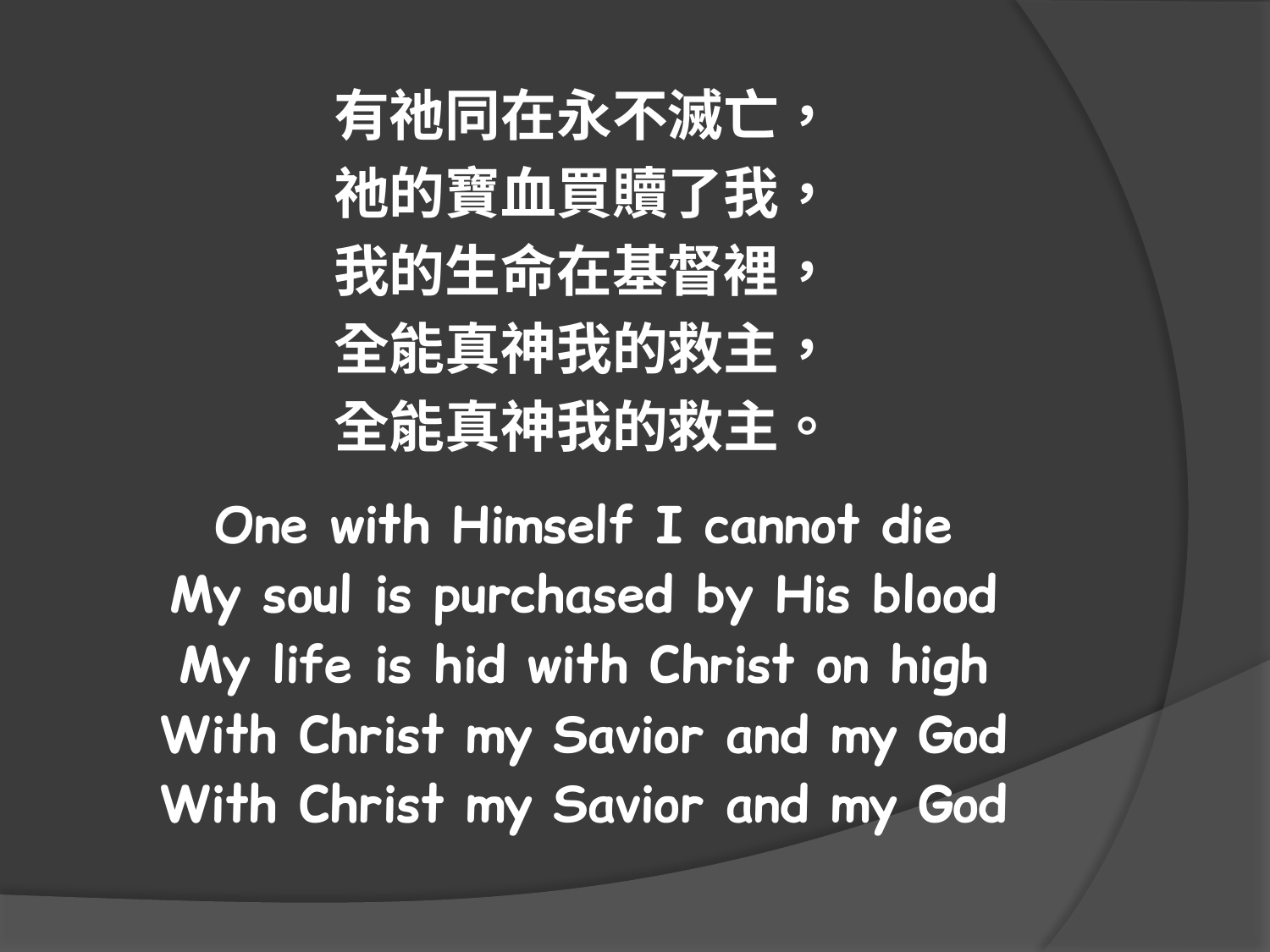

有祂同在永不滅亡，
祂的寶血買贖了我，
我的生命在基督裡，
全能真神我的救主，
全能真神我的救主。

One with Himself I cannot die
My soul is purchased by His blood
My life is hid with Christ on high
With Christ my Savior and my God
With Christ my Savior and my God